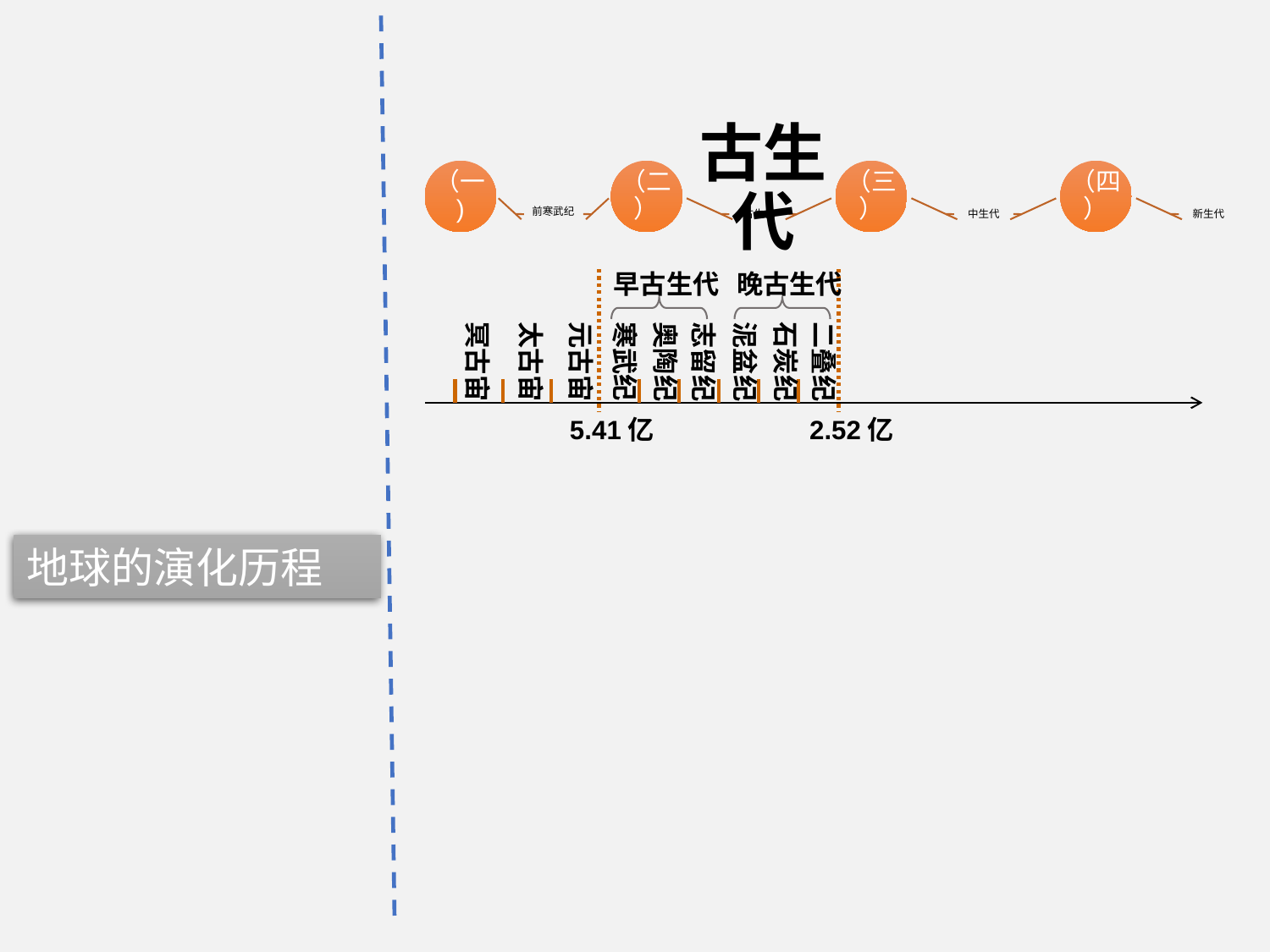

（一)
（二）
（三）
（四）

古生代

前寒武纪
古生代
中生代
新生代

早古生代
晚古生代
2.52亿
冥古宙
太古宙
元古宙
寒武纪
奥陶纪
志留纪
泥盆纪
石炭纪
二叠纪
5.41亿
地球的演化历程